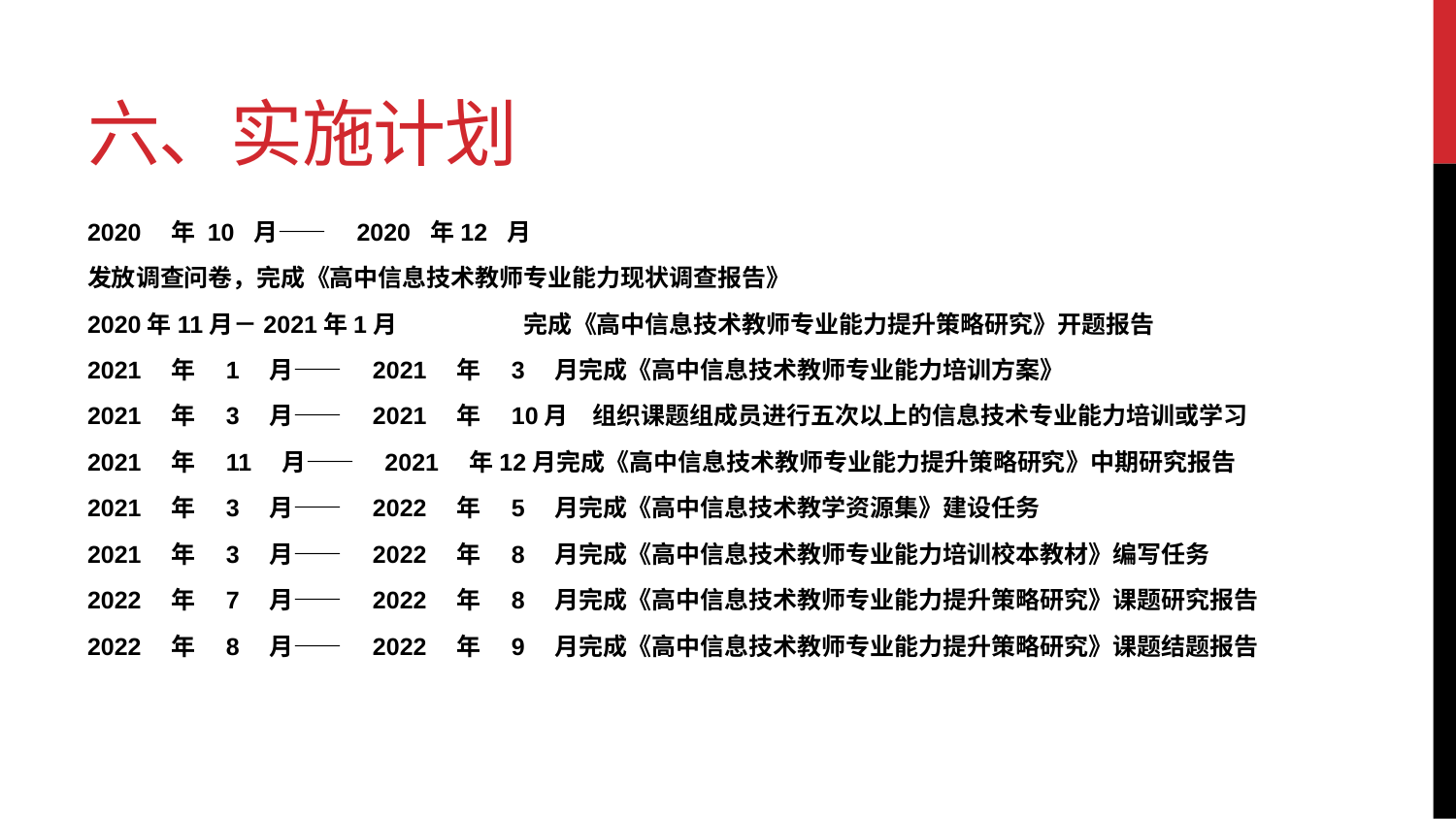

# 六、实施计划
2020　年 10  月——　2020  年12  月
发放调查问卷，完成《高中信息技术教师专业能力现状调查报告》
2020年11月－2021年1月　　　　　 完成《高中信息技术教师专业能力提升策略研究》开题报告
2021　年　1　月——　2021　年　3　月完成《高中信息技术教师专业能力培训方案》
2021　年　3　月——　2021　年　10月　组织课题组成员进行五次以上的信息技术专业能力培训或学习
2021　年　11　月——　2021　年12月完成《高中信息技术教师专业能力提升策略研究》中期研究报告
2021　年　3　月——　2022　年　5　月完成《高中信息技术教学资源集》建设任务
2021　年　3　月——　2022　年　8　月完成《高中信息技术教师专业能力培训校本教材》编写任务
2022　年　7　月——　2022　年　8　月完成《高中信息技术教师专业能力提升策略研究》课题研究报告
2022　年　8　月——　2022　年　9　月完成《高中信息技术教师专业能力提升策略研究》课题结题报告